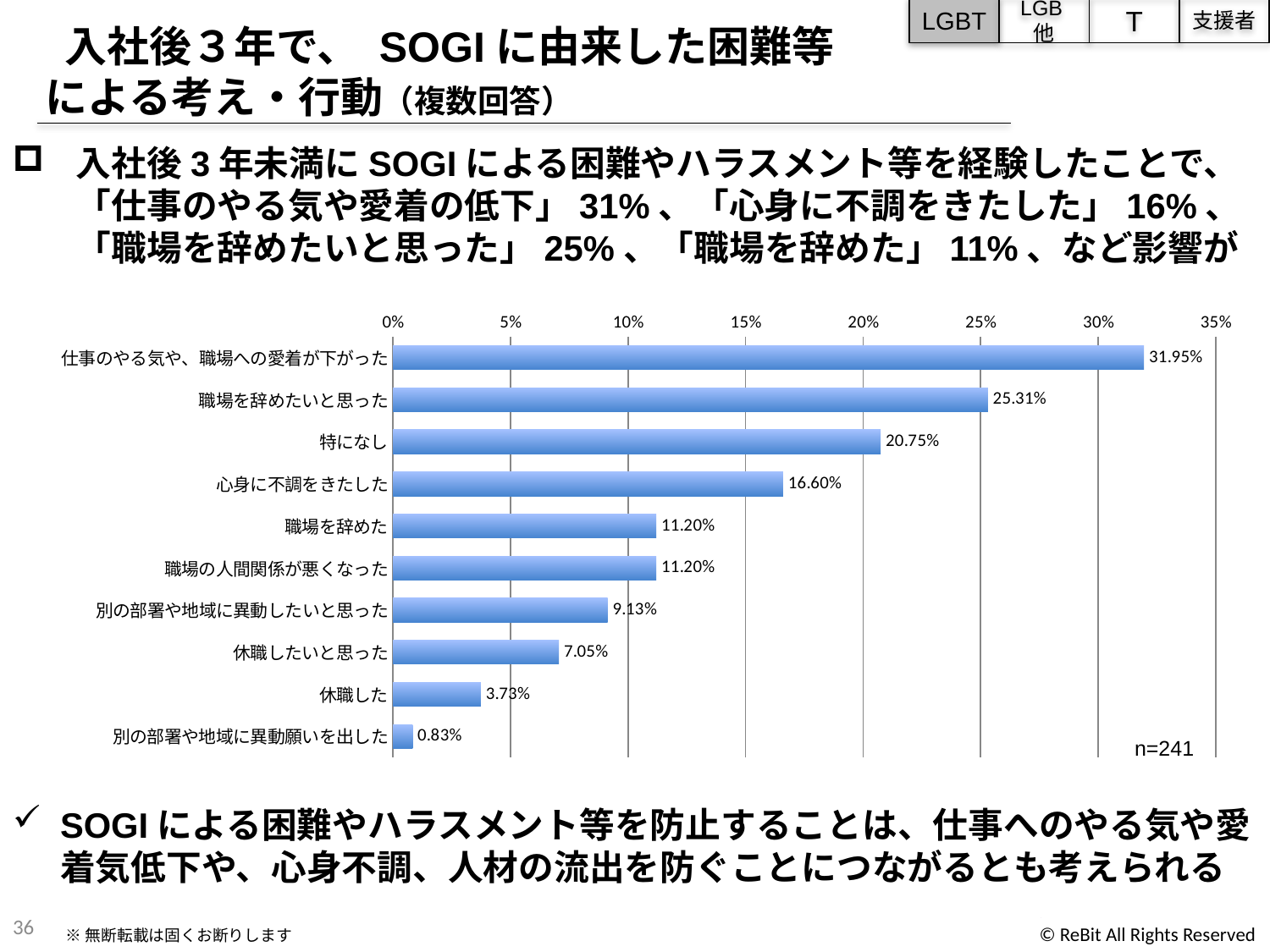

LGBT
LGB他
T
支援者
 入社後３年で、 SOGIに由来した困難等
による考え・行動（複数回答）
入社後3年未満にSOGIによる困難やハラスメント等を経験したことで、「仕事のやる気や愛着の低下」31%、「心身に不調をきたした」16%、「職場を辞めたいと思った」25%、「職場を辞めた」11%、など影響が

### Chart

| Category |  |
|---|---|
| 仕事のやる気や、職場への愛着が下がった | 0.319502074688797 |
| 職場を辞めたいと思った | 0.253112033195021 |
| 特になし | 0.20746887966805 |
| 心身に不調をきたした | 0.16597510373444 |
| 職場を辞めた | 0.112033195020747 |
| 職場の人間関係が悪くなった | 0.112033195020747 |
| 別の部署や地域に異動したいと思った | 0.0912863070539419 |
| 休職したいと思った | 0.0705394190871369 |
| 休職した | 0.037344398340249 |
| 別の部署や地域に異動願いを出した | 0.00829875518672199 |
n=241
SOGIによる困難やハラスメント等を防止することは、仕事へのやる気や愛着気低下や、心身不調、人材の流出を防ぐことにつながるとも考えられる
36